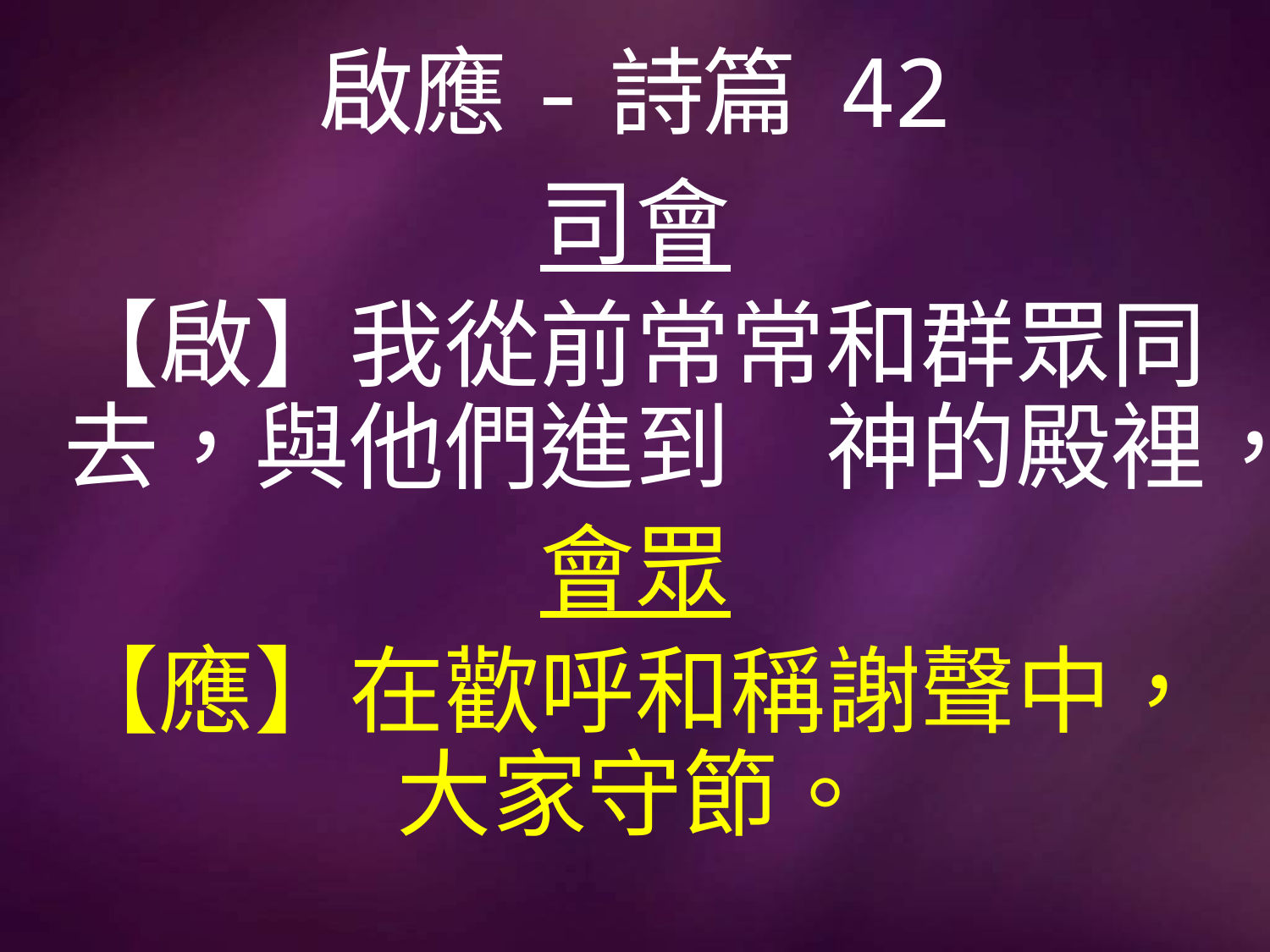

# 啟應-詩篇 42
司會
【啟】我從前常常和群眾同去，與他們進到　神的殿裡，
會眾
【應】在歡呼和稱謝聲中，大家守節。